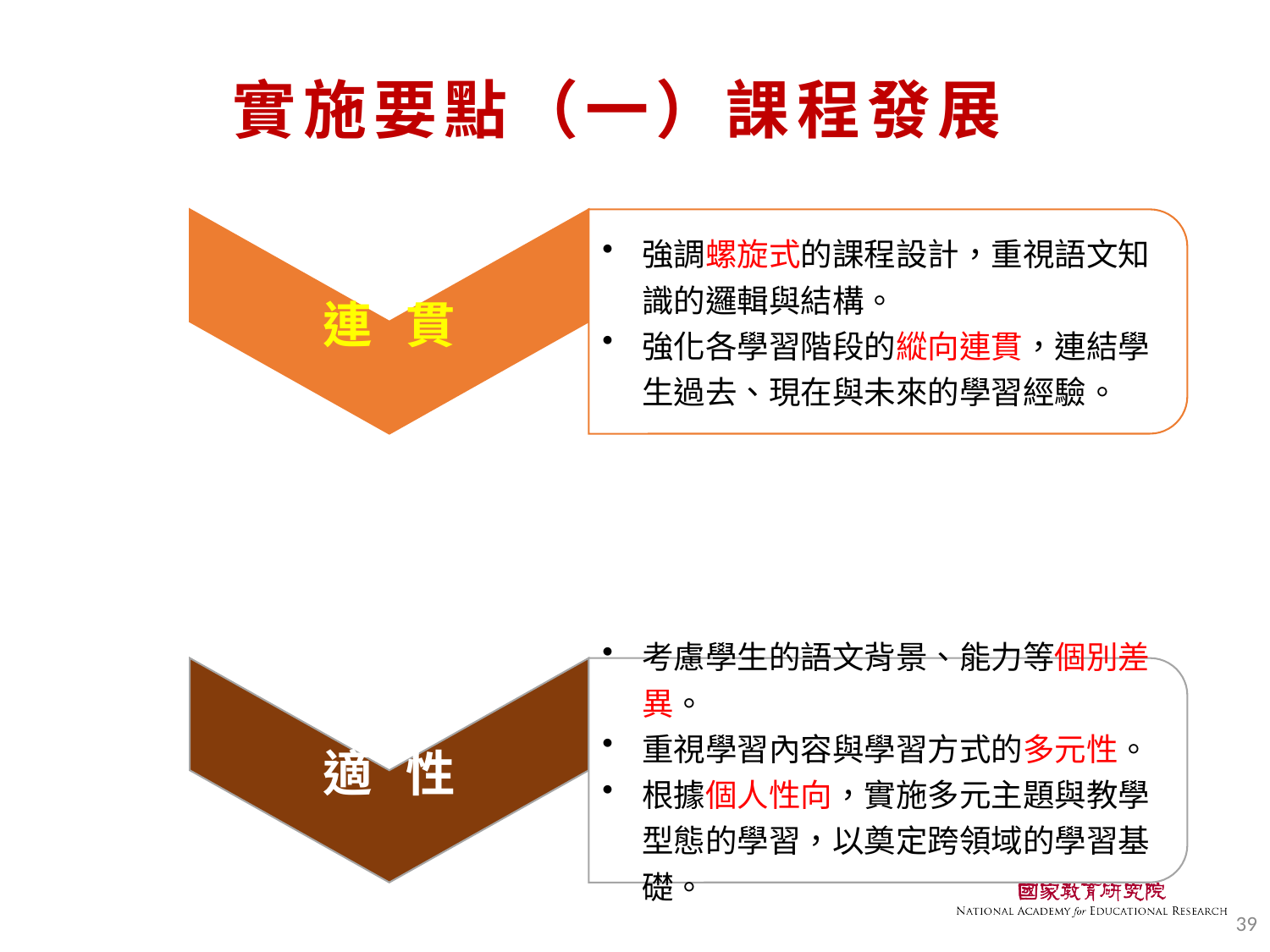

# 實施要點（一）課程發展
連   貫
強調螺旋式的課程設計，重視語文知識的邏輯與結構。
考慮學生的語文背景、能力等個別差異。
重視學習內容與學習方式的多元性。
強化各學習階段的縱向連貫，連結學生過去、現在與未來的學習經驗。
根據個人性向，實施多元主題與教學型態的學習，以奠定跨領域的學習基礎。
適   性
39